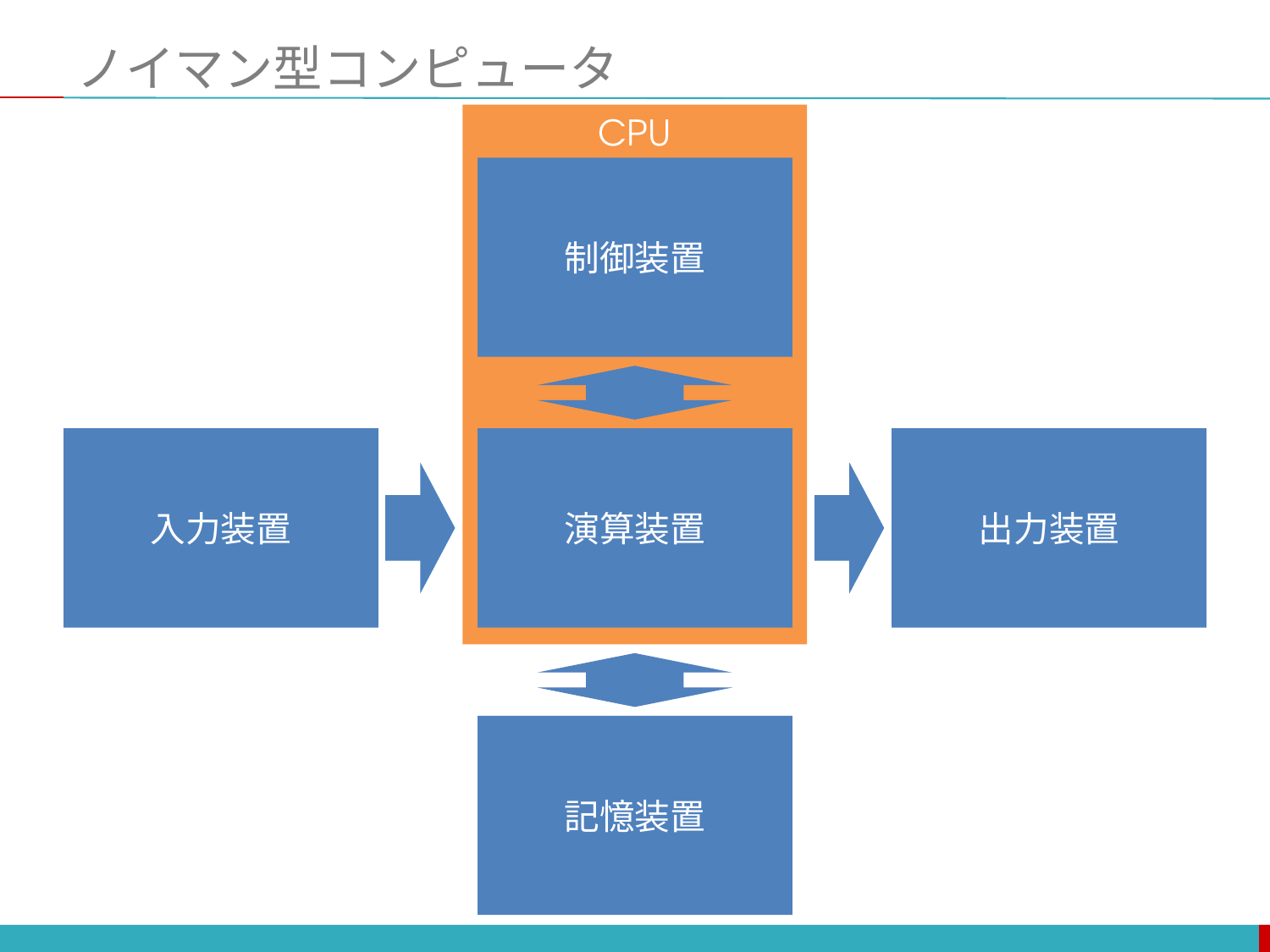

# ノイマン型コンピュータ
CPU
制御装置

入力装置
演算装置
出力装置

記憶装置